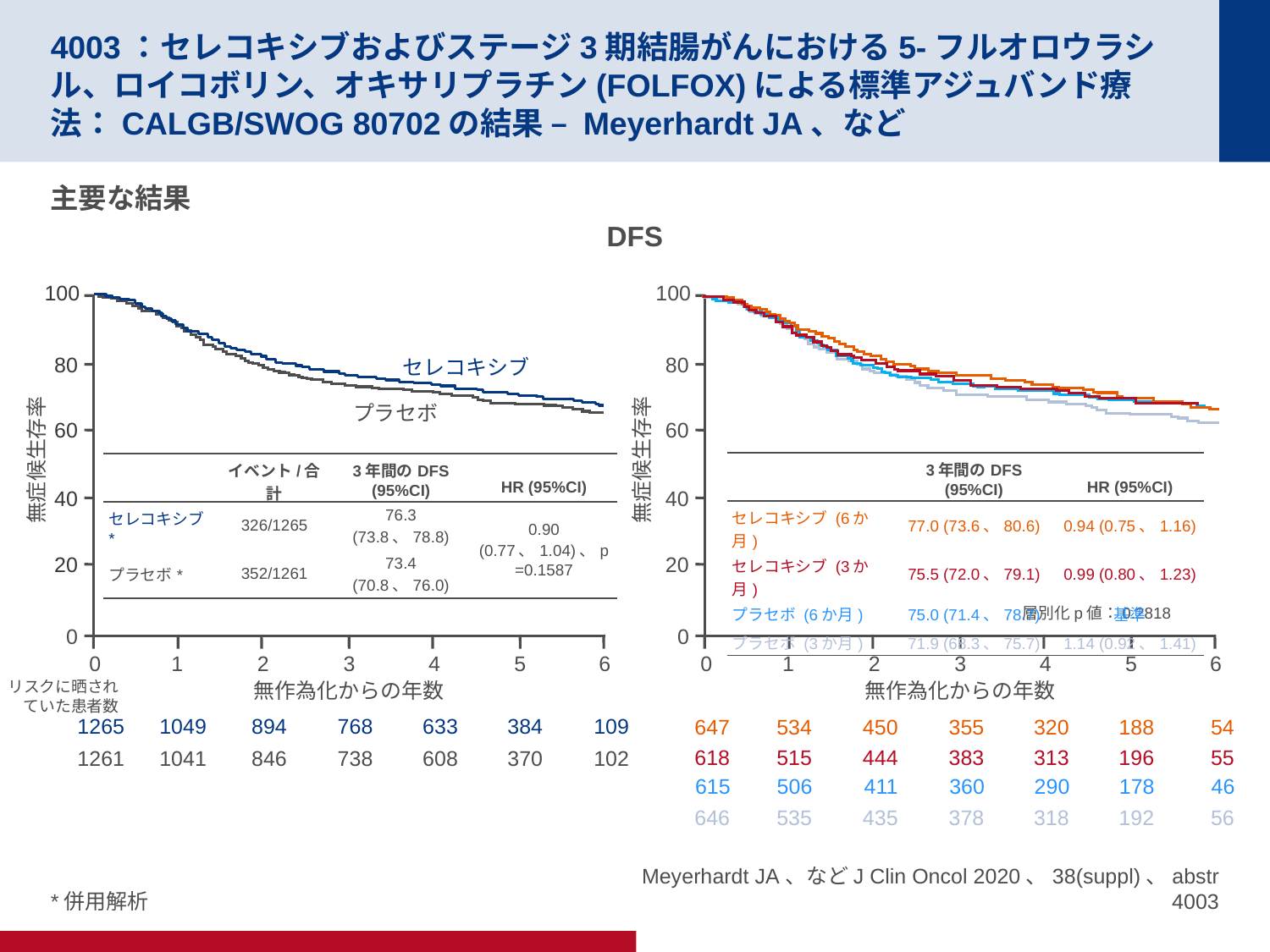

# 4003：セレコキシブおよびステージ3期結腸がんにおける5-フルオロウラシル、ロイコボリン、オキサリプラチン(FOLFOX)による標準アジュバンド療法：CALGB/SWOG 80702の結果 – Meyerhardt JA、など
主要な結果

DFS
100

80

60

40

20

0

0
1
2
3
4
5
6
無作為化からの年数
1265
1049
894
768
633
384
109
1261
1041
846
738
608
370
102

セレコキシブ
プラセボ
100

80

60

無症候生存率
無症候生存率
|  | 3年間のDFS (95%CI) | HR (95%CI) |
| --- | --- | --- |
| セレコキシブ (6か月) | 77.0 (73.6、80.6) | 0.94 (0.75、1.16) |
| セレコキシブ (3か月) | 75.5 (72.0、79.1) | 0.99 (0.80、1.23) |
| プラセボ (6か月) | 75.0 (71.4、78.7) | 基準 |
| プラセボ (3か月) | 71.9 (68.3、75.7) | 1.14 (0.92、1.41) |
|  | イベント/合計 | 3年間のDFS (95%CI) | HR (95%CI) |
| --- | --- | --- | --- |
| セレコキシブ\* | 326/1265 | 76.3 (73.8、78.8) | 0.90 (0.77、1.04)、p=0.1587 |
| プラセボ\* | 352/1261 | 73.4 (70.8、76.0) |  |
40

20

層別化p値：0.2818
0

0
1
2
3
4
5
6
リスクに晒されていた患者数
無作為化からの年数
647
534
450
355
320
188
54
618
515
444
383
313
196
55
615
506
411
360
290
178
46
646
535
435
378
318
192
56
*併用解析
Meyerhardt JA、などJ Clin Oncol 2020、38(suppl)、abstr 4003